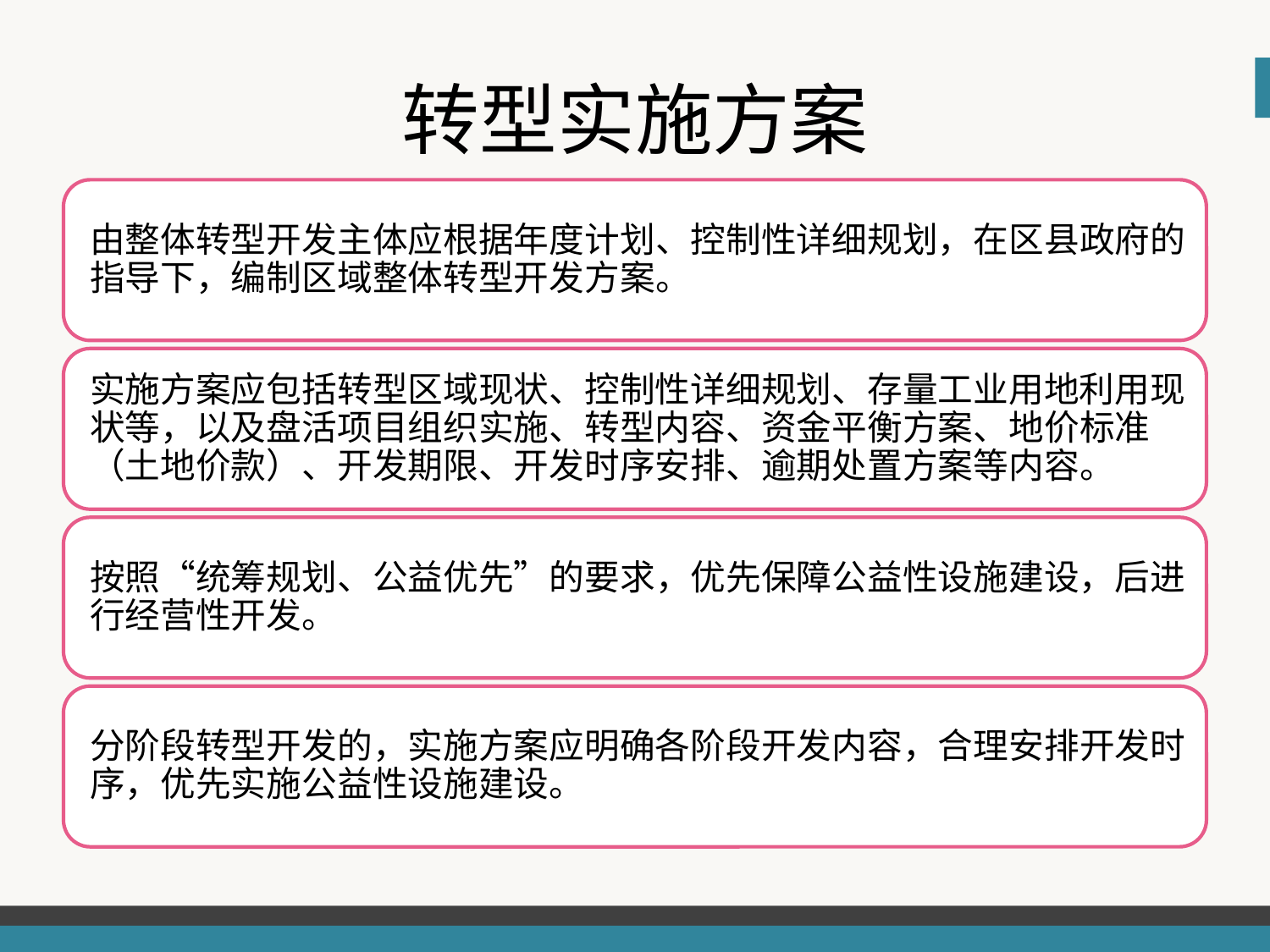

# 转型实施方案
由整体转型开发主体应根据年度计划、控制性详细规划，在区县政府的指导下，编制区域整体转型开发方案。
实施方案应包括转型区域现状、控制性详细规划、存量工业用地利用现状等，以及盘活项目组织实施、转型内容、资金平衡方案、地价标准（土地价款）、开发期限、开发时序安排、逾期处置方案等内容。
按照“统筹规划、公益优先”的要求，优先保障公益性设施建设，后进行经营性开发。
分阶段转型开发的，实施方案应明确各阶段开发内容，合理安排开发时序，优先实施公益性设施建设。